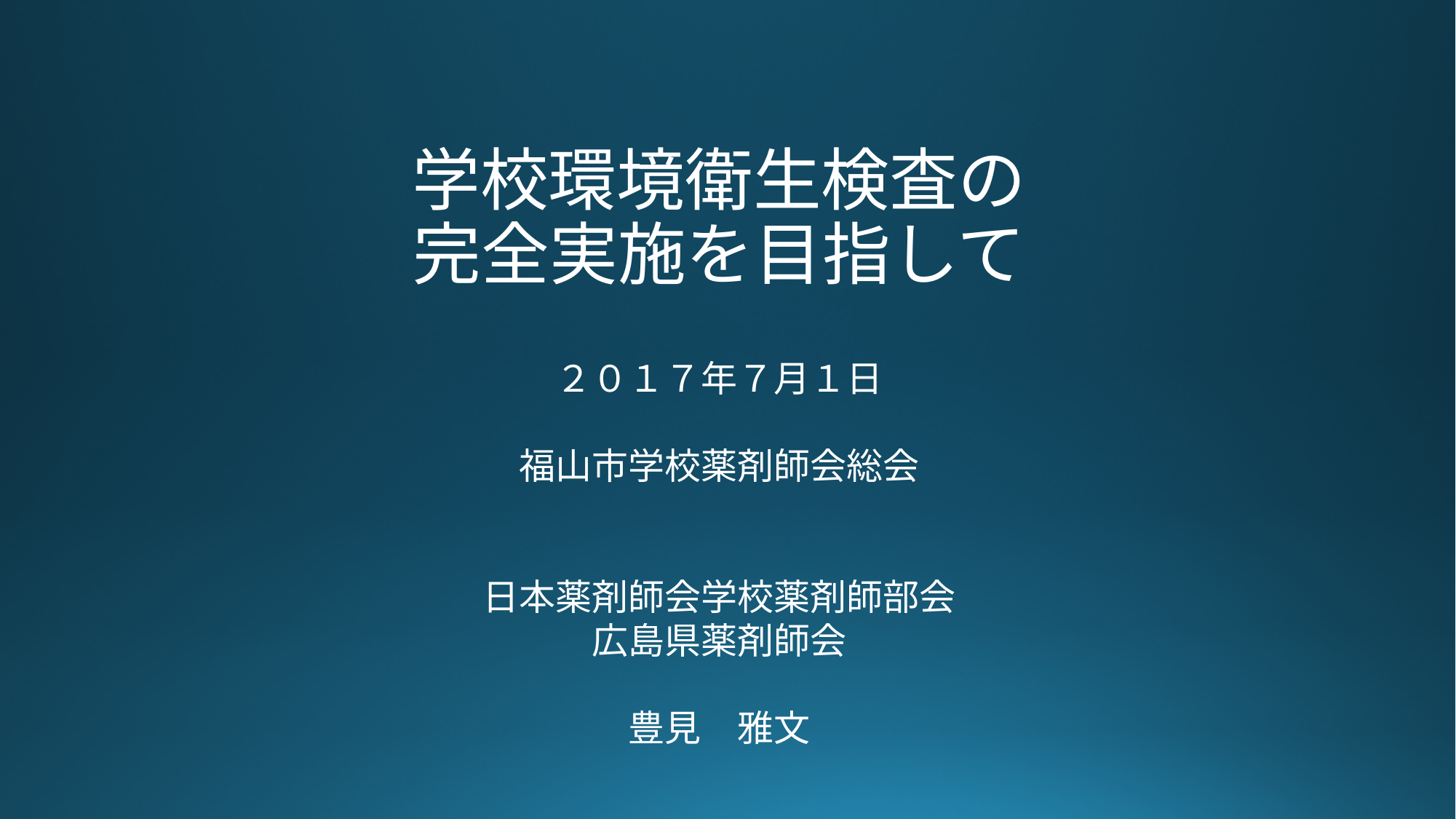

# 学校環境衛生検査の 完全実施を目指して
２０１７年７月１日

福山市学校薬剤師会総会

日本薬剤師会学校薬剤師部会
広島県薬剤師会

豊見　雅文